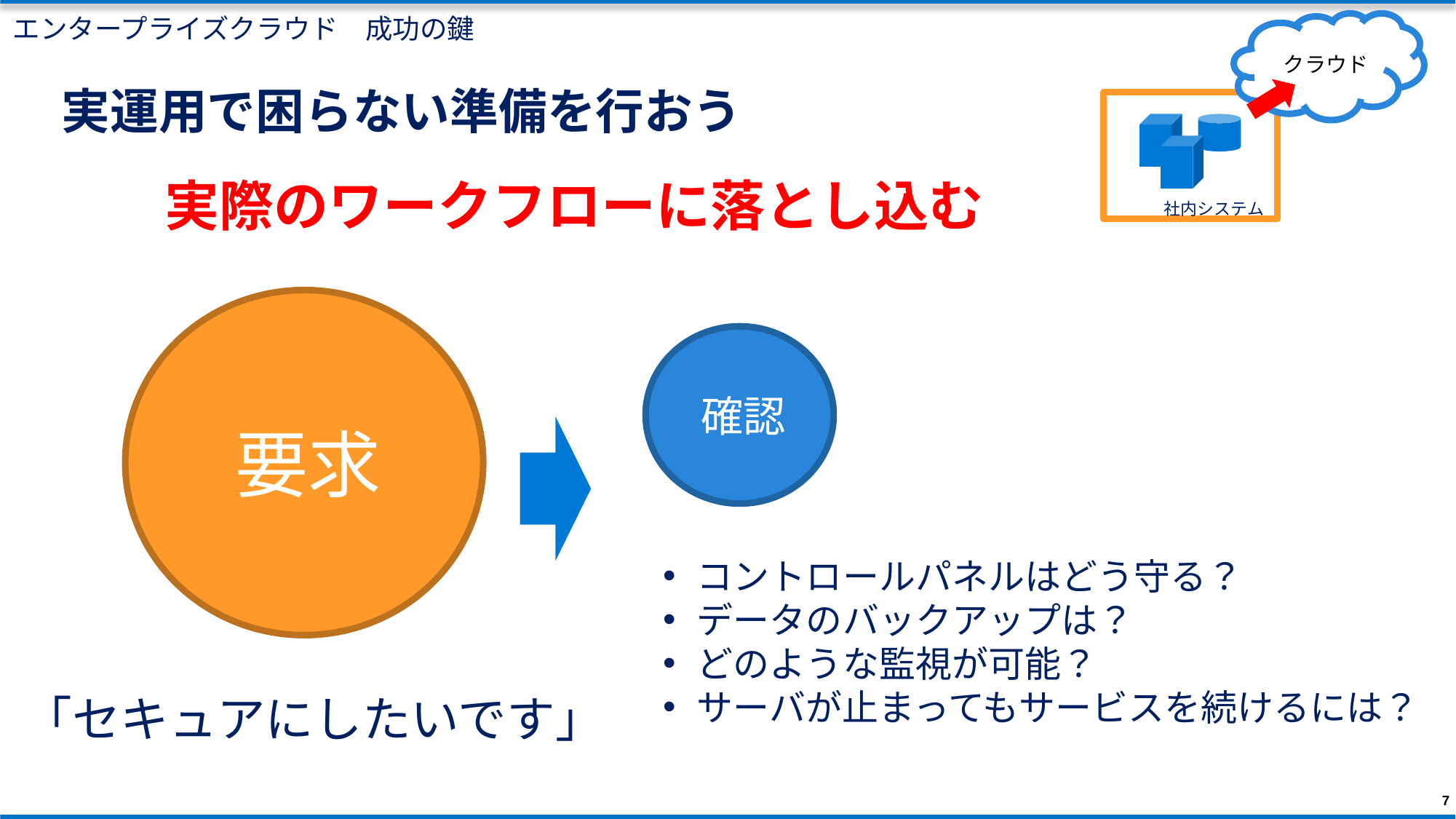

エンタープライズクラウド　成功の鍵
クラウド

社内システム
実運用で困らない準備を行おう
実際のワークフローに落とし込む
要求
「セキュアにしたいです」
確認

コントロールパネルはどう守る？
データのバックアップは？
どのような監視が可能？
サーバが止まってもサービスを続けるには？